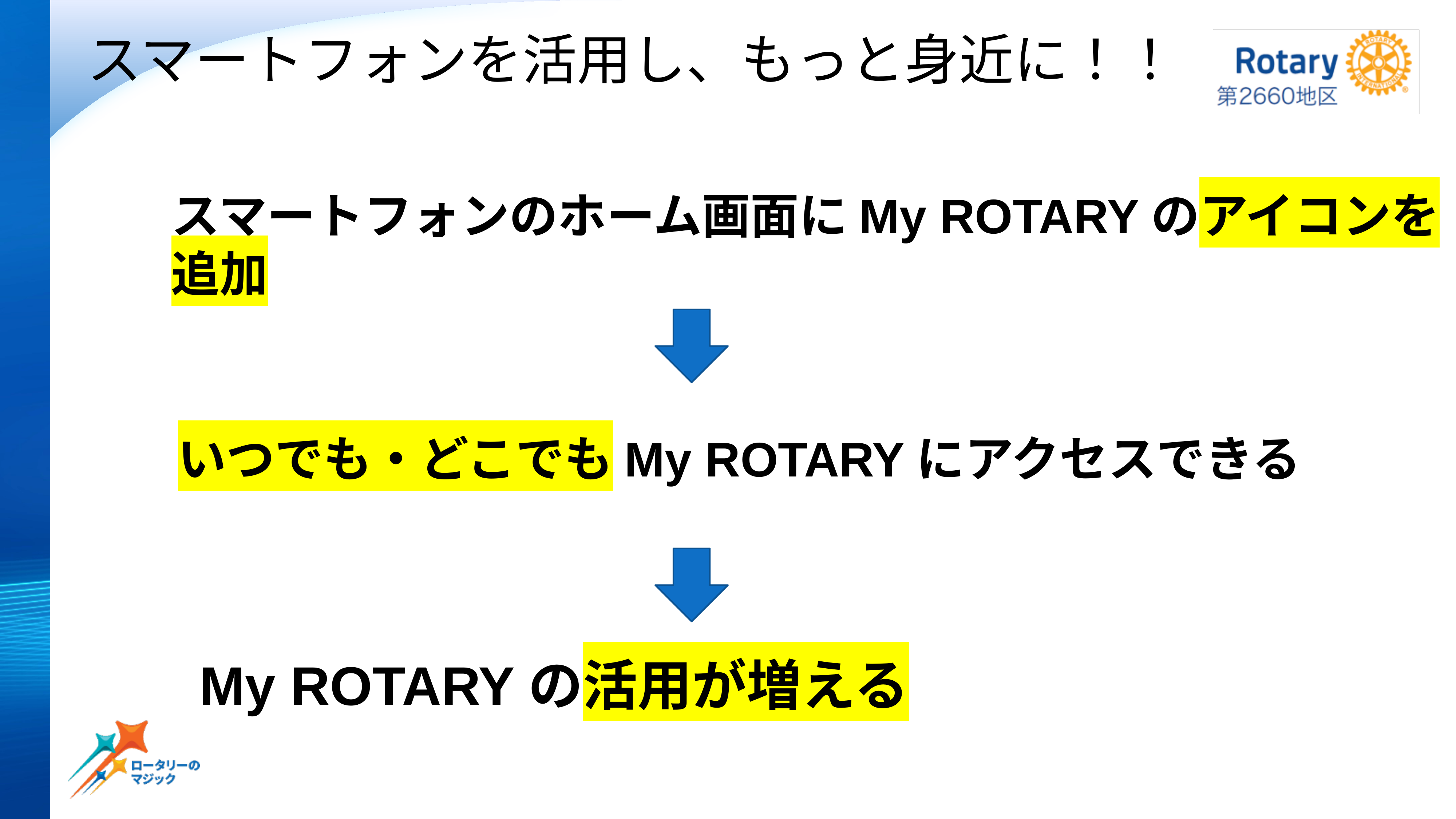

スマートフォンを活用し、もっと身近に！！
スマートフォンのホーム画面にMy ROTARYのアイコンを追加

　いつでも・どこでもMy ROTARYにアクセスできる

　My ROTARYの活用が増える